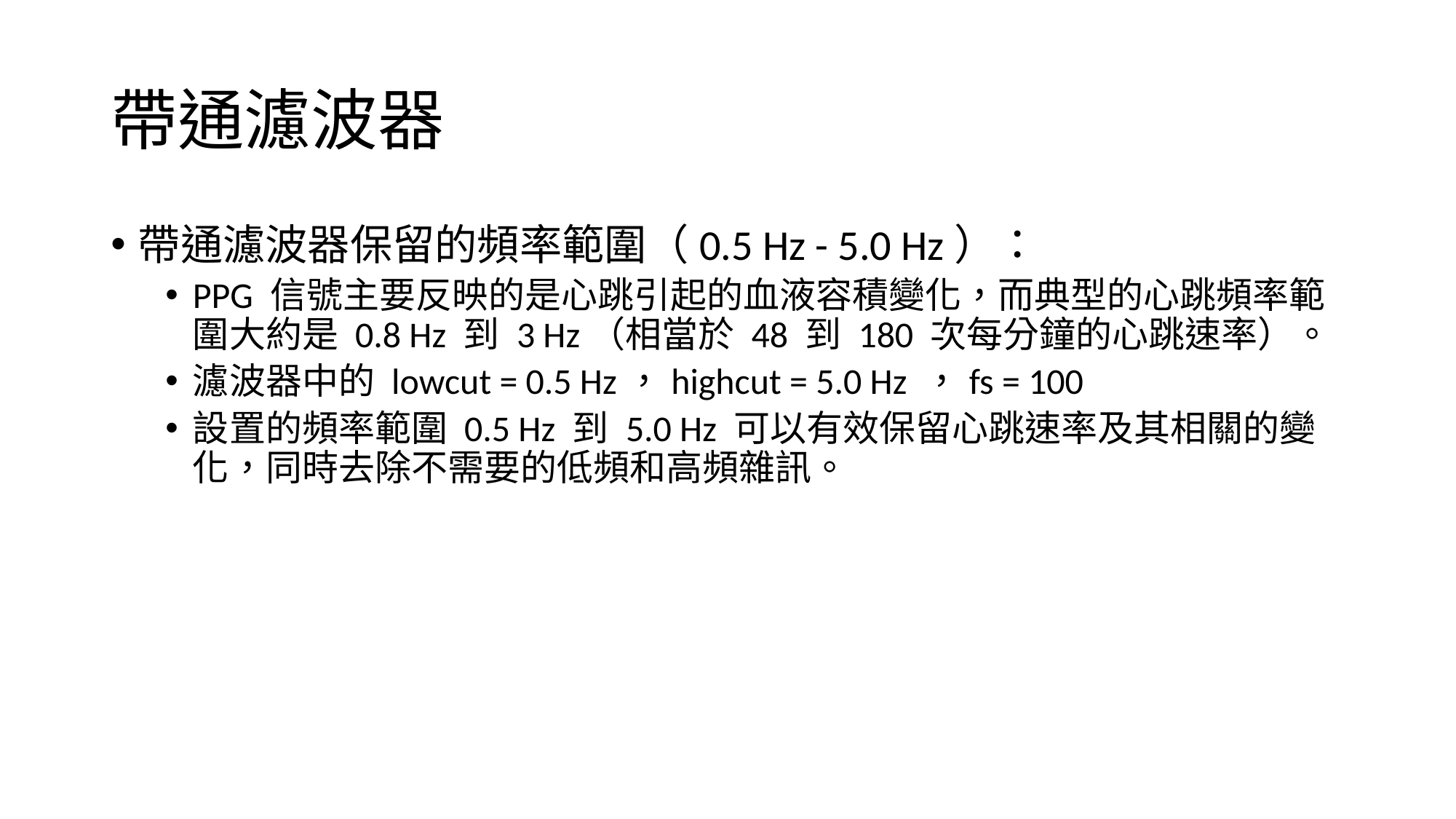

# 帶通濾波器
帶通濾波器保留的頻率範圍（0.5 Hz - 5.0 Hz）：
PPG 信號主要反映的是心跳引起的血液容積變化，而典型的心跳頻率範圍大約是 0.8 Hz 到 3 Hz（相當於 48 到 180 次每分鐘的心跳速率）。
濾波器中的 lowcut = 0.5 Hz，highcut = 5.0 Hz ，fs = 100
設置的頻率範圍 0.5 Hz 到 5.0 Hz 可以有效保留心跳速率及其相關的變化，同時去除不需要的低頻和高頻雜訊。